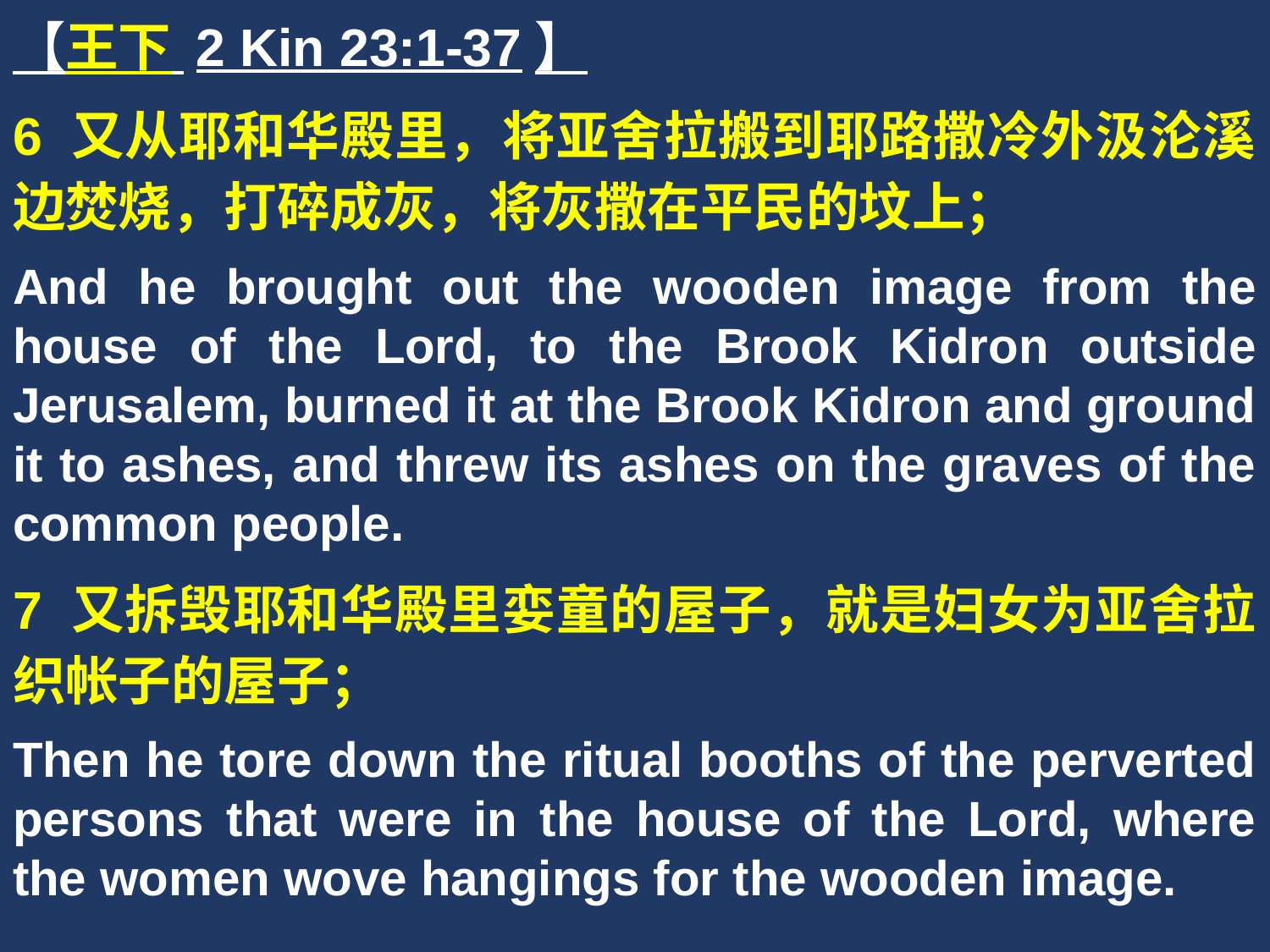

【王下 2 Kin 23:1-37】
6 又从耶和华殿里，将亚舍拉搬到耶路撒冷外汲沦溪边焚烧，打碎成灰，将灰撒在平民的坟上；
And he brought out the wooden image from the house of the Lord, to the Brook Kidron outside Jerusalem, burned it at the Brook Kidron and ground it to ashes, and threw its ashes on the graves of the common people.
7 又拆毁耶和华殿里娈童的屋子，就是妇女为亚舍拉织帐子的屋子；
Then he tore down the ritual booths of the perverted persons that were in the house of the Lord, where the women wove hangings for the wooden image.